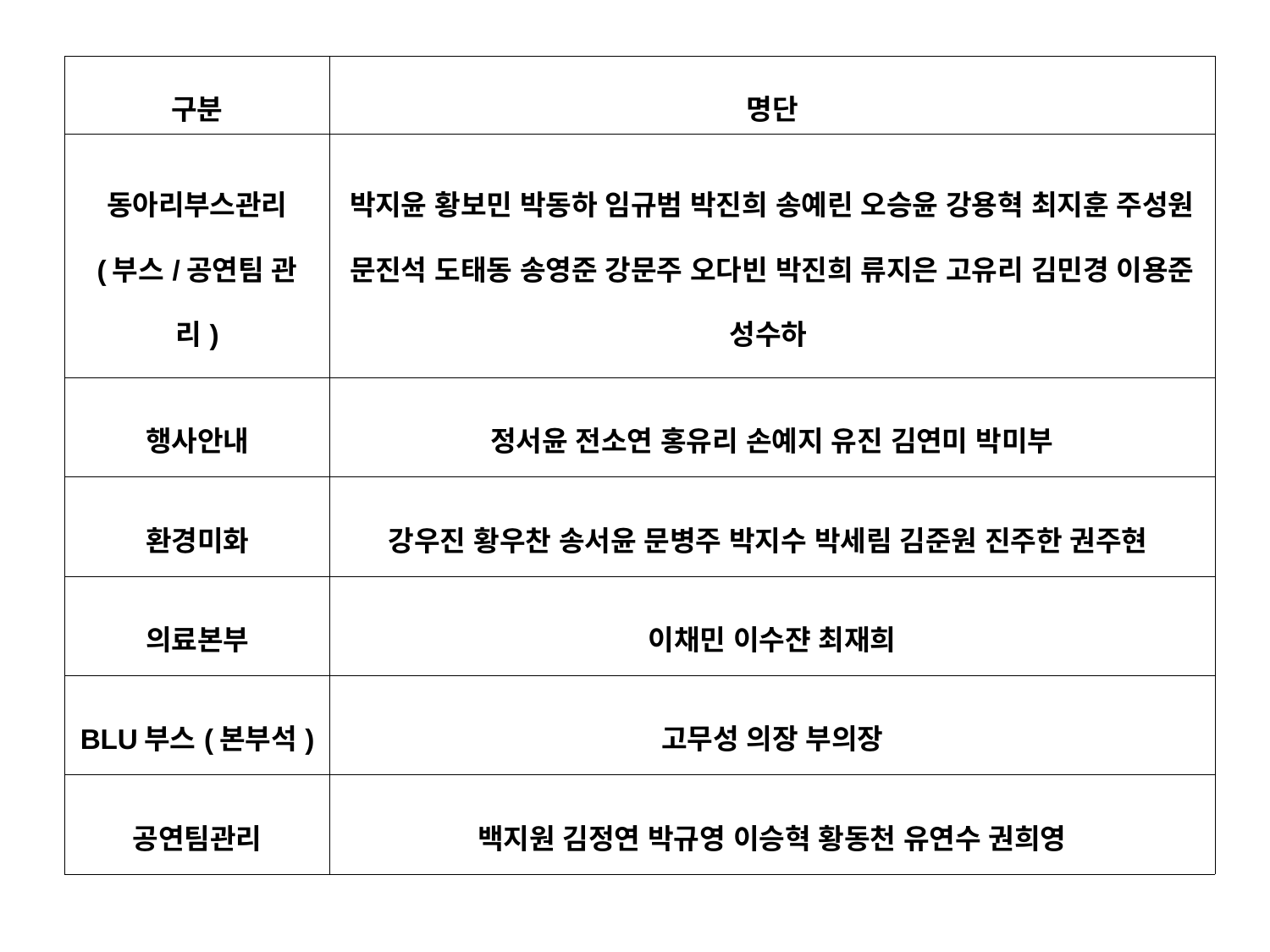

| 구분 | 명단 |
| --- | --- |
| 동아리부스관리 (부스/공연팀 관리) | 박지윤 황보민 박동하 임규범 박진희 송예린 오승윤 강용혁 최지훈 주성원 문진석 도태동 송영준 강문주 오다빈 박진희 류지은 고유리 김민경 이용준 성수하 |
| 행사안내 | 정서윤 전소연 홍유리 손예지 유진 김연미 박미부 |
| 환경미화 | 강우진 황우찬 송서윤 문병주 박지수 박세림 김준원 진주한 권주현 |
| 의료본부 | 이채민 이수쟌 최재희 |
| BLU부스(본부석) | 고무성 의장 부의장 |
| 공연팀관리 | 백지원 김정연 박규영 이승혁 황동천 유연수 권희영 |